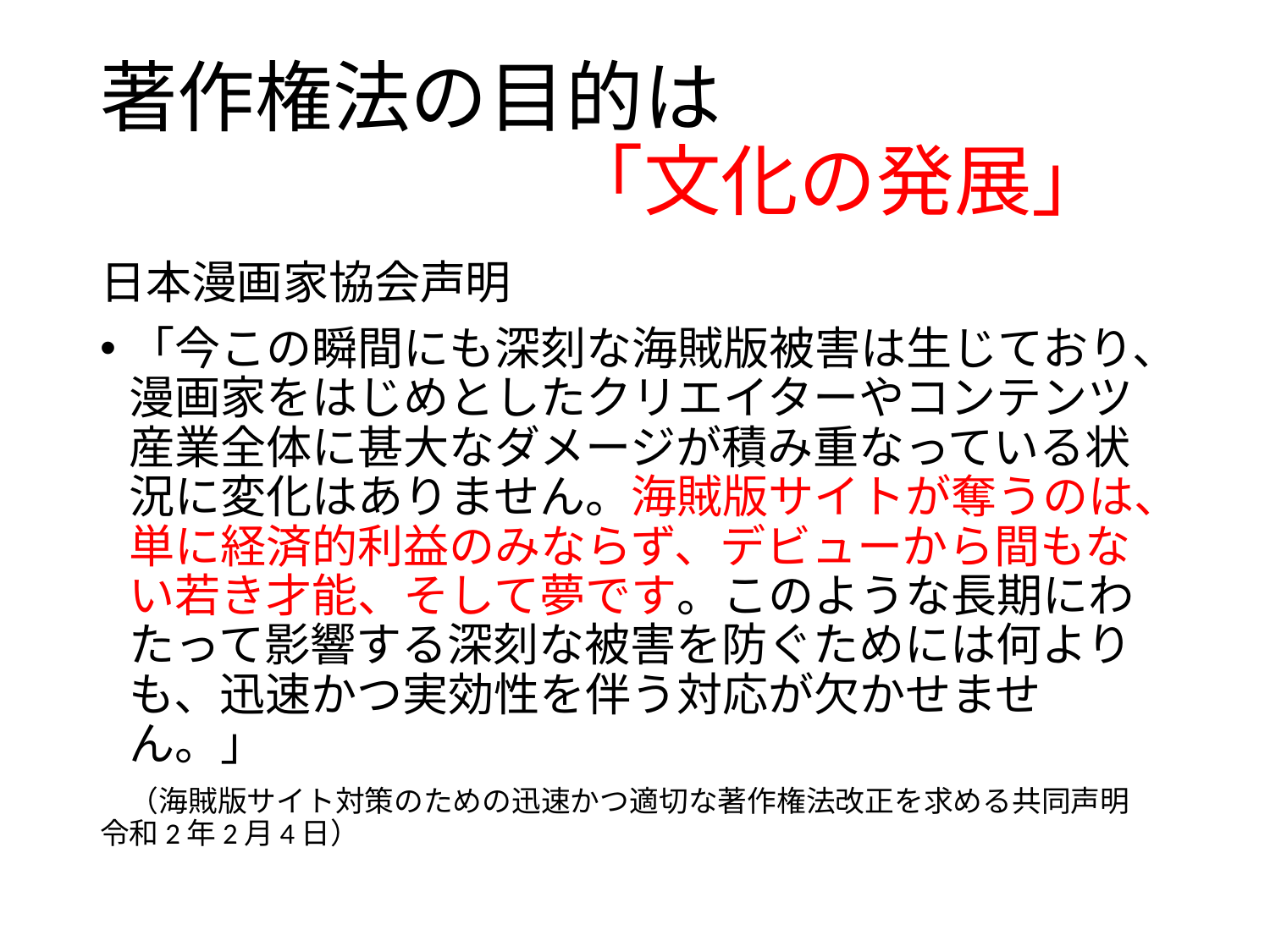

# 著作権法の目的は 　　　　　　「文化の発展」
日本漫画家協会声明
「今この瞬間にも深刻な海賊版被害は生じており、漫画家をはじめとしたクリエイターやコンテンツ産業全体に甚大なダメージが積み重なっている状況に変化はありません。海賊版サイトが奪うのは、単に経済的利益のみならず、デビューから間もない若き才能、そして夢です。このような長期にわたって影響する深刻な被害を防ぐためには何よりも、迅速かつ実効性を伴う対応が欠かせません。」
　（海賊版サイト対策のための迅速かつ適切な著作権法改正を求める共同声明　令和2年2月4日）